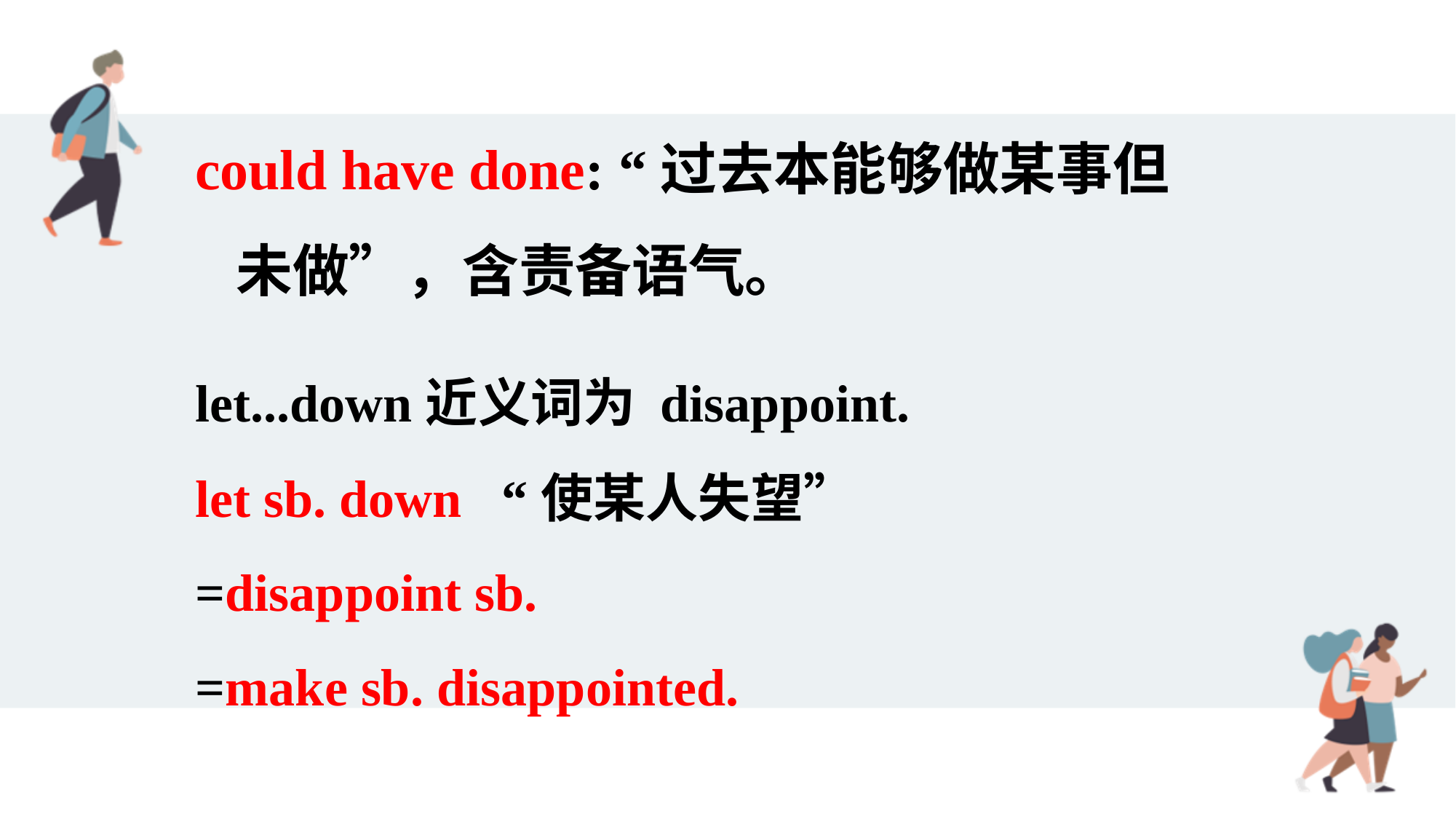

could have done: “过去本能够做某事但未做”，含责备语气。
let...down近义词为 disappoint.
let sb. down   “使某人失望”
=disappoint sb.
=make sb. disappointed.